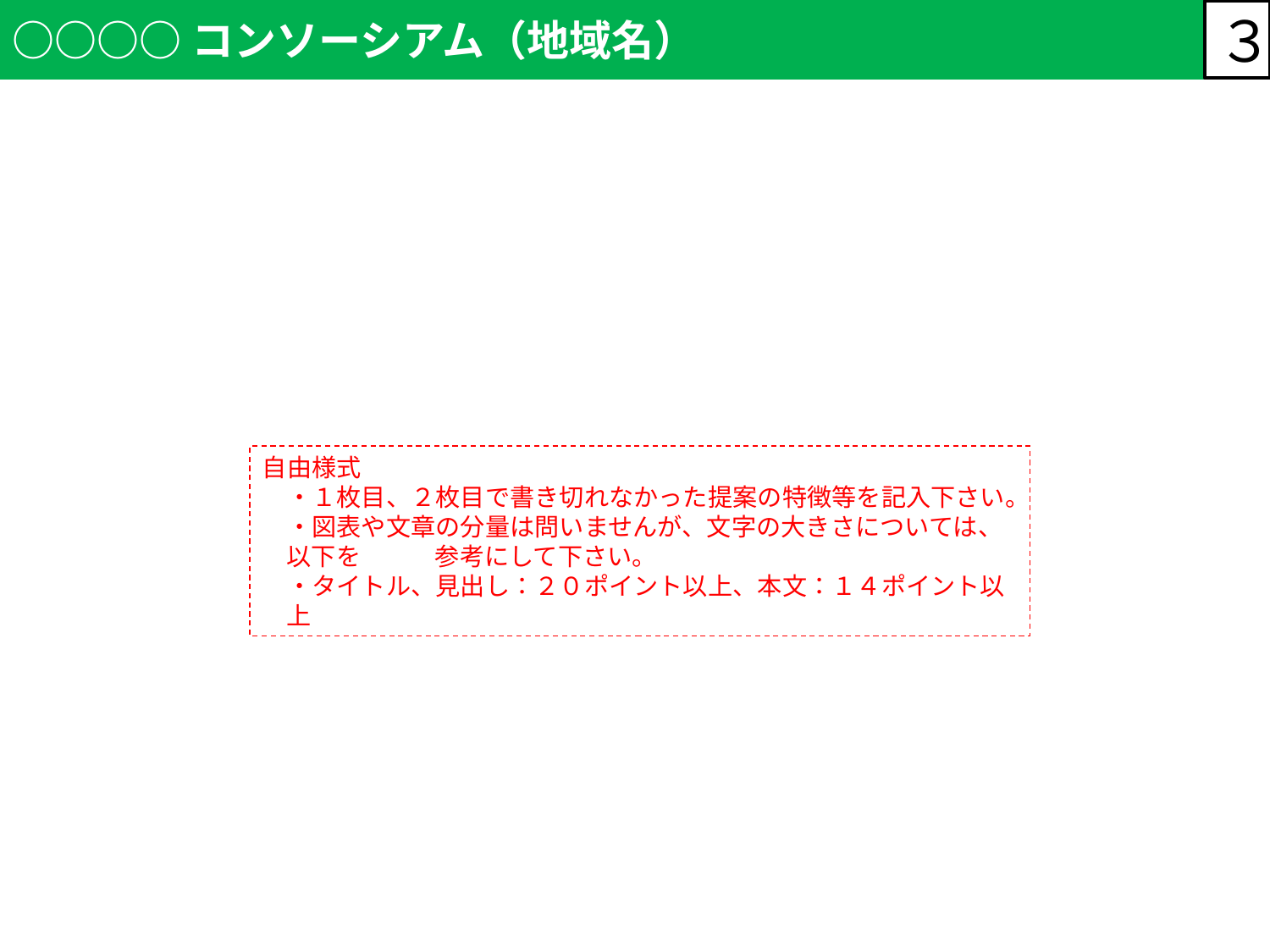

○○○○コンソーシアム（地域名）
３
自由様式
　・１枚目、２枚目で書き切れなかった提案の特徴等を記入下さい。
　・図表や文章の分量は問いませんが、文字の大きさについては、以下を　　　参考にして下さい。
　・タイトル、見出し：２０ポイント以上、本文：１４ポイント以上